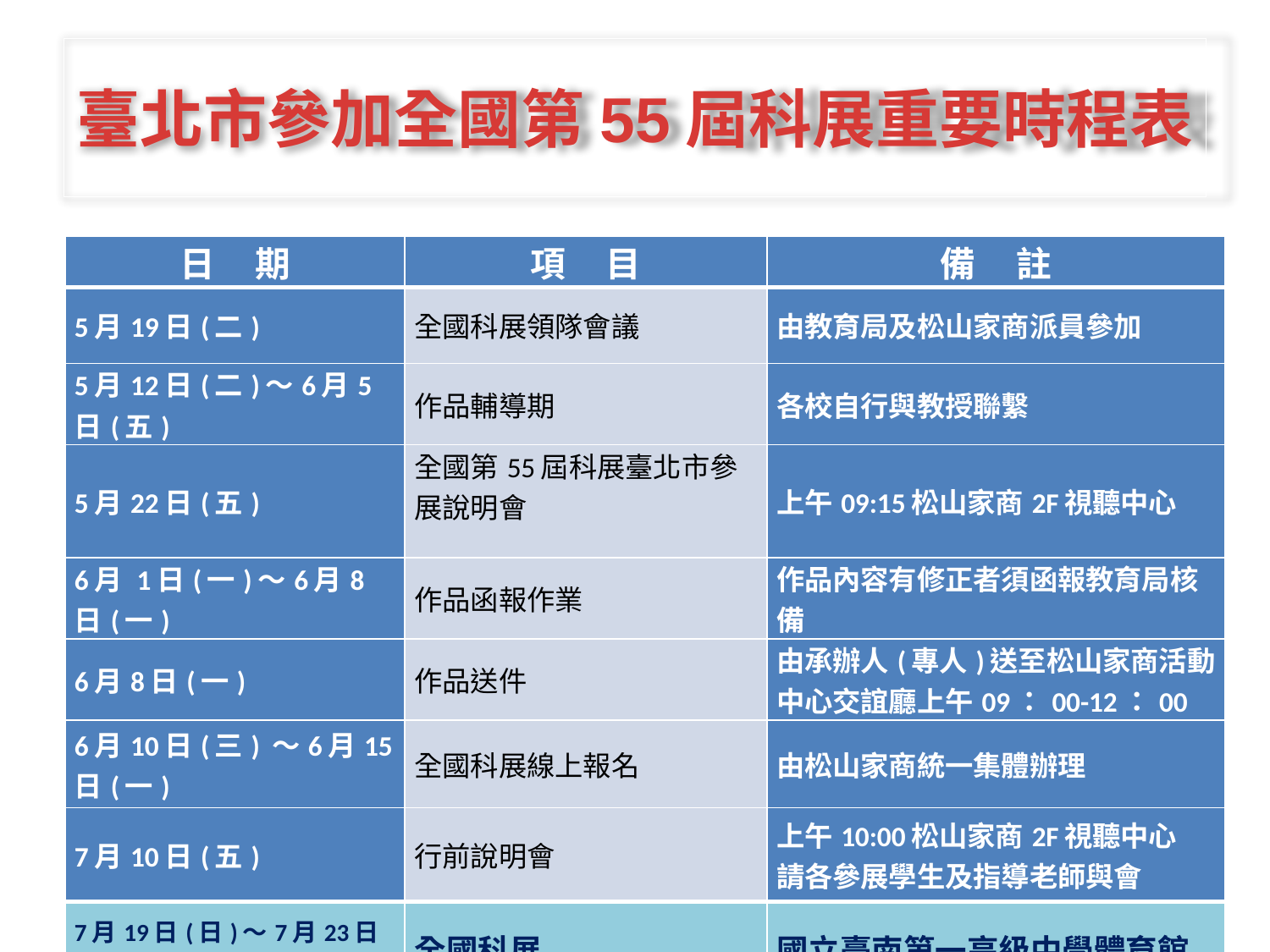

# 臺北市參加全國第55屆科展重要時程表
| 日 期 | 項 目 | 備 註 |
| --- | --- | --- |
| 5月19日(二) | 全國科展領隊會議 | 由教育局及松山家商派員參加 |
| 5月12日(二)～6月5日(五) | 作品輔導期 | 各校自行與教授聯繫 |
| 5月22日(五) | 全國第55屆科展臺北市參展說明會 | 上午09:15松山家商2F視聽中心 |
| 6月 1日(一)～6月8日(一) | 作品函報作業 | 作品內容有修正者須函報教育局核備 |
| 6月8日(一) | 作品送件 | 由承辦人(專人)送至松山家商活動中心交誼廳上午09：00-12：00 |
| 6月10日(三) ～6月15日(一) | 全國科展線上報名 | 由松山家商統一集體辦理 |
| 7月10日(五) | 行前說明會 | 上午10:00松山家商2F視聽中心 請各參展學生及指導老師與會 |
| 7月19日(日)～7月23日(四) | 全國科展 | 國立臺南第一高級中學體育館 |